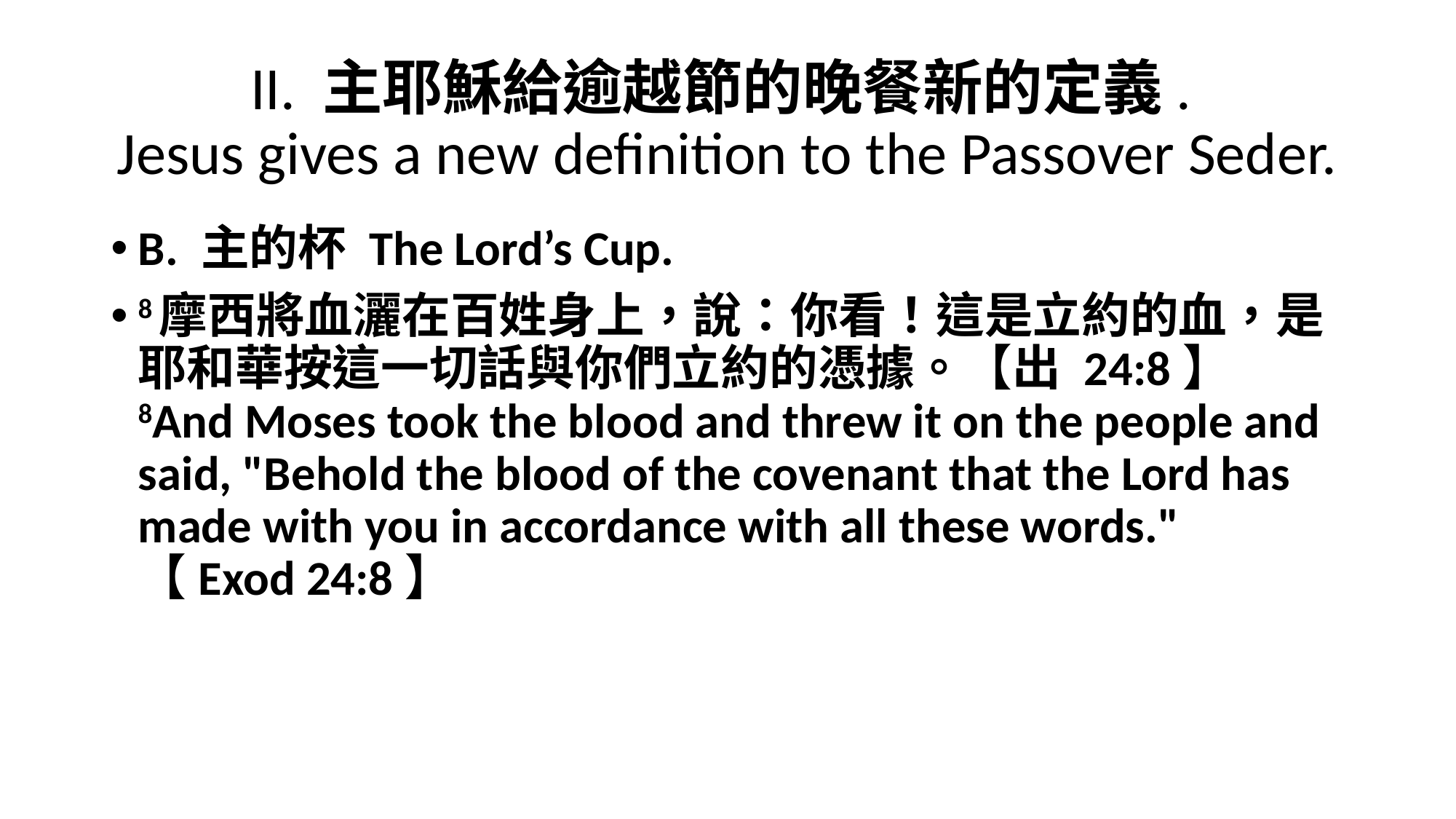

# II. 主耶穌給逾越節的晚餐新的定義. Jesus gives a new definition to the Passover Seder.
B. 主的杯 The Lord’s Cup.
8摩西將血灑在百姓身上，說：你看！這是立約的血，是耶和華按這一切話與你們立約的憑據。【出 24:8】
8And Moses took the blood and threw it on the people and said, "Behold the blood of the covenant that the Lord has made with you in accordance with all these words." 【Exod 24:8】